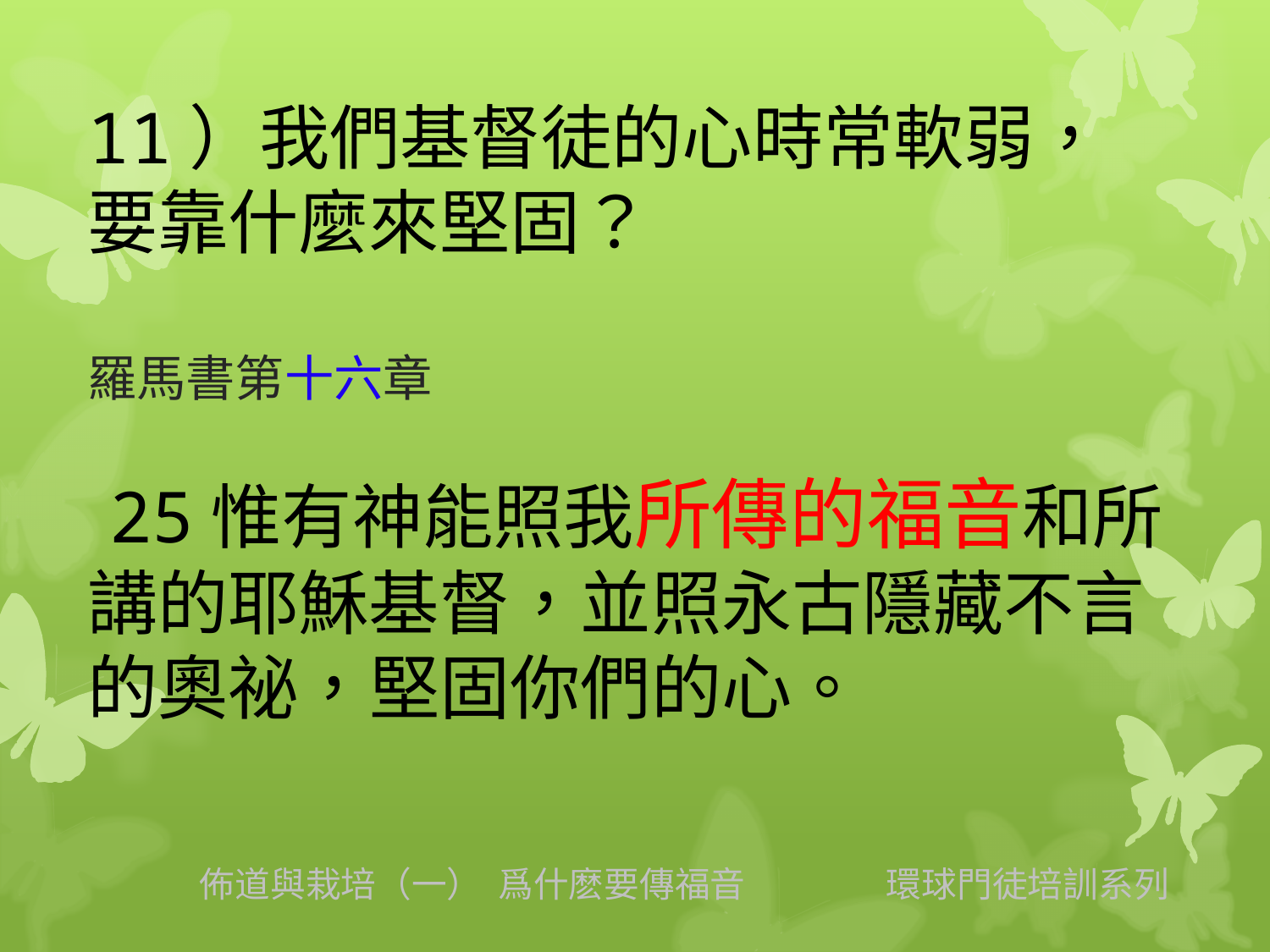

11）我們基督徒的心時常軟弱，要靠什麼來堅固？

羅馬書第十六章

 25惟有神能照我所傳的福音和所講的耶穌基督，並照永古隱藏不言的奧祕，堅固你們的心。